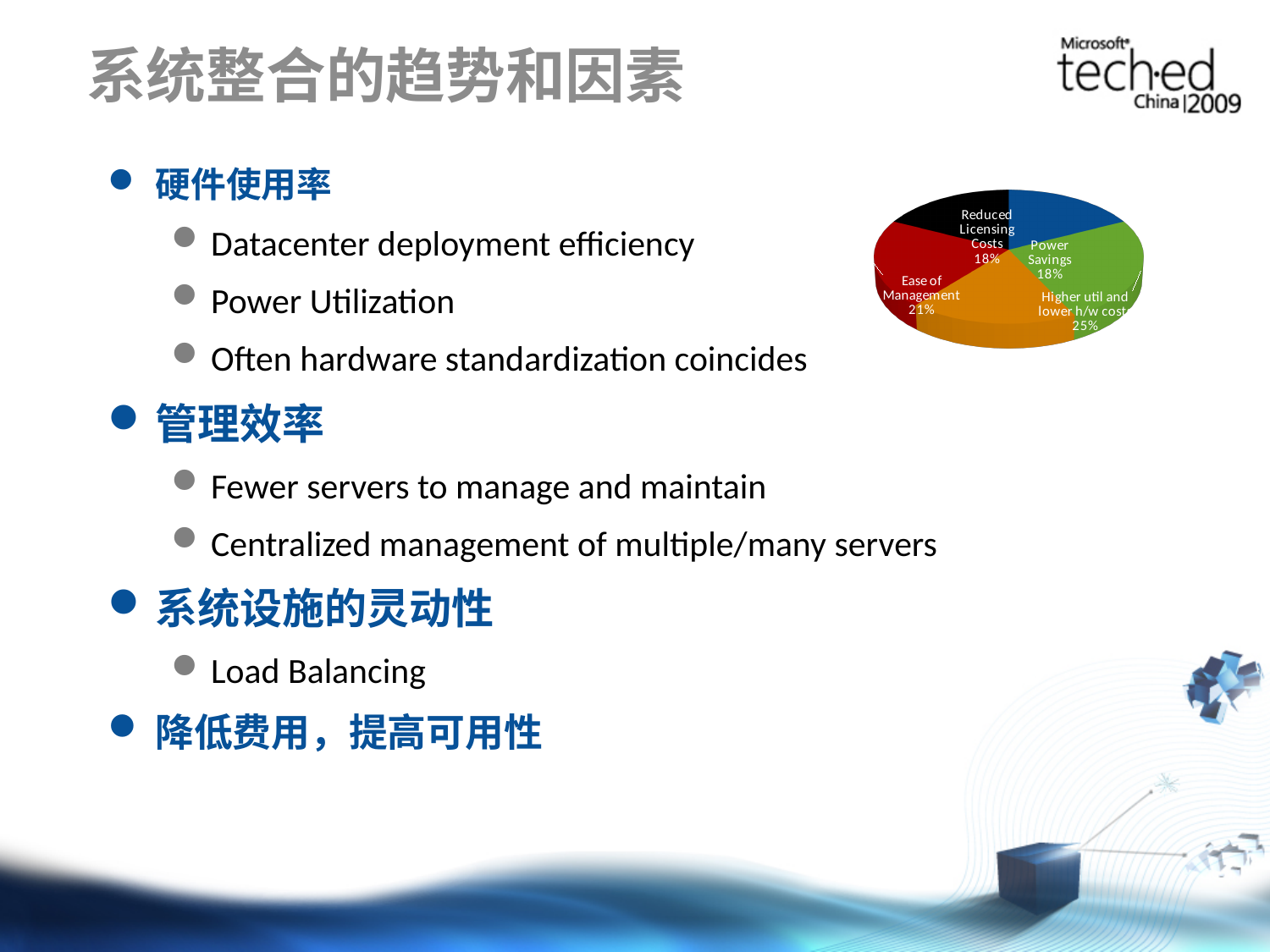

# 系统整合的趋势和因素

[unsupported chart]

硬件使用率
Datacenter deployment efficiency
Power Utilization
Often hardware standardization coincides
管理效率
Fewer servers to manage and maintain
Centralized management of multiple/many servers
系统设施的灵动性
Load Balancing
降低费用，提高可用性